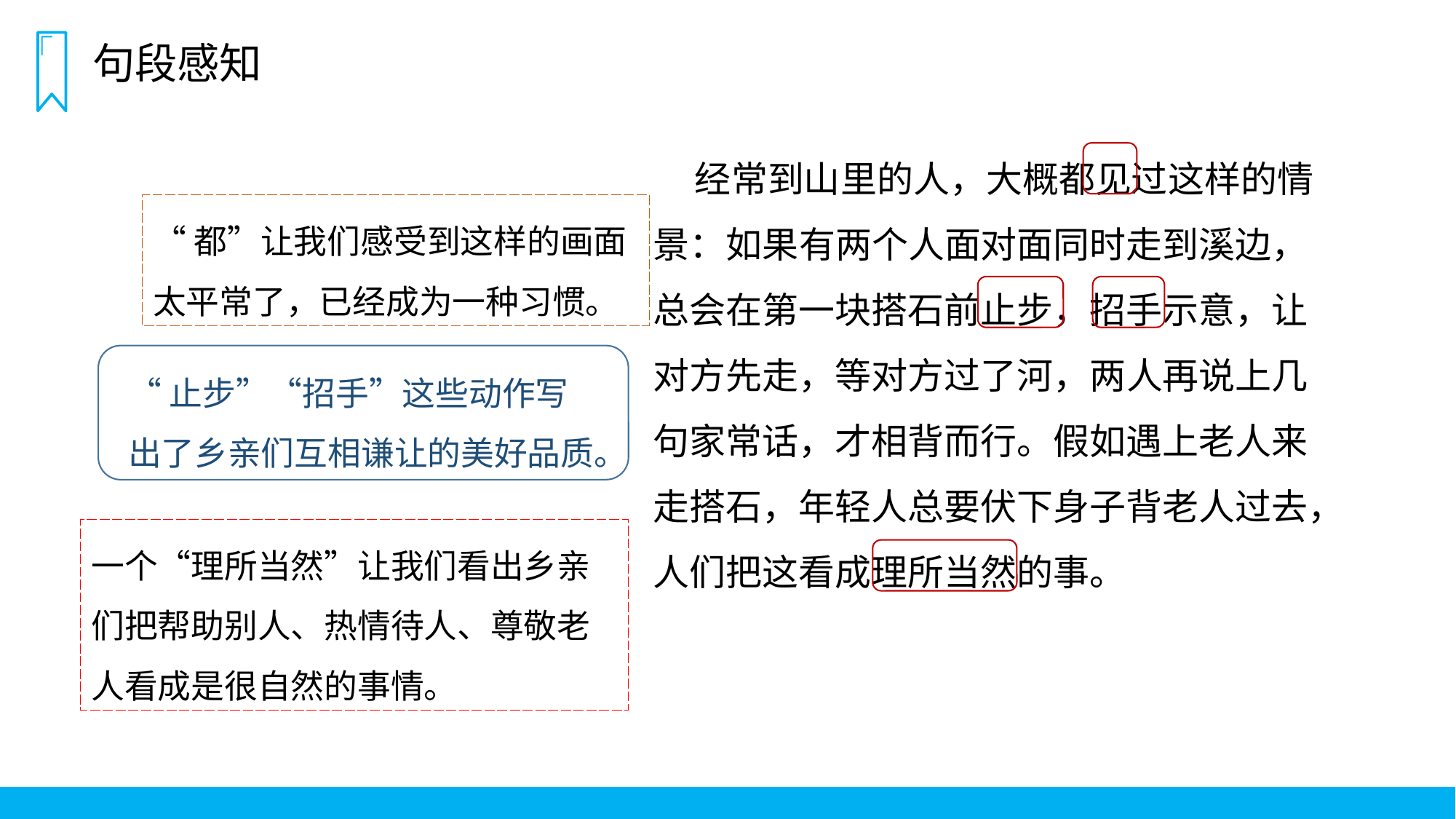

句段感知
    经常到山里的人，大概都见过这样的情景：如果有两个人面对面同时走到溪边，总会在第一块搭石前止步，招手示意，让对方先走，等对方过了河，两人再说上几句家常话，才相背而行。假如遇上老人来走搭石，年轻人总要伏下身子背老人过去，人们把这看成理所当然的事。

“都”让我们感受到这样的画面太平常了，已经成为一种习惯。

“止步”“招手”这些动作写出了乡亲们互相谦让的美好品质。
一个“理所当然”让我们看出乡亲们把帮助别人、热情待人、尊敬老人看成是很自然的事情。